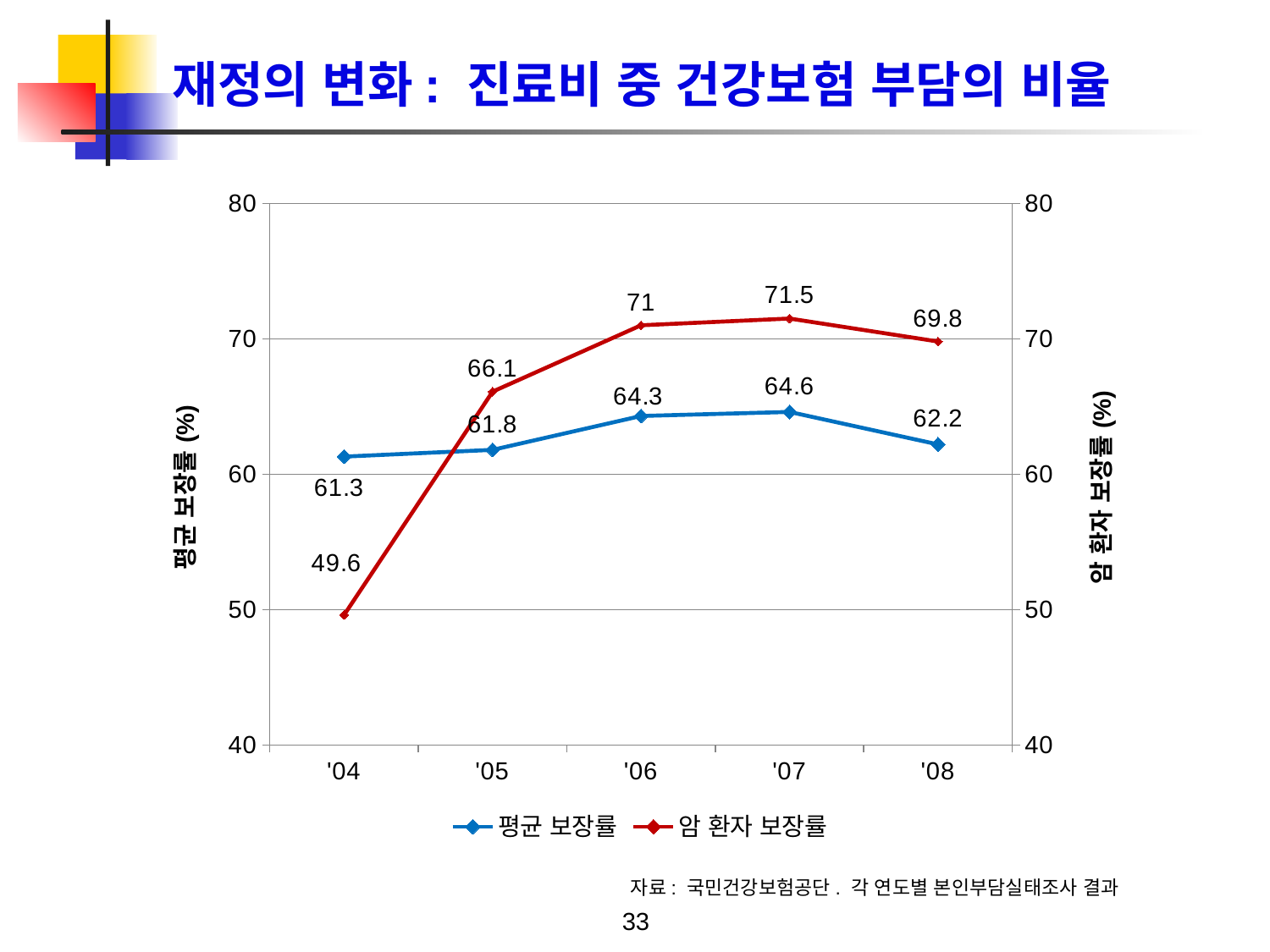

# 재정의 변화: 진료비 중 건강보험 부담의 비율

### Chart

| Category | 평균 보장률 | 암 환자 보장률 |
|---|---|---|
| '04 | 61.3 | 49.6 |
| '05 | 61.8 | 66.1 |
| '06 | 64.3 | 71.0 |
| '07 | 64.6 | 71.5 |
| '08 | 62.2 | 69.8 |
자료: 국민건강보험공단. 각 연도별 본인부담실태조사 결과
33